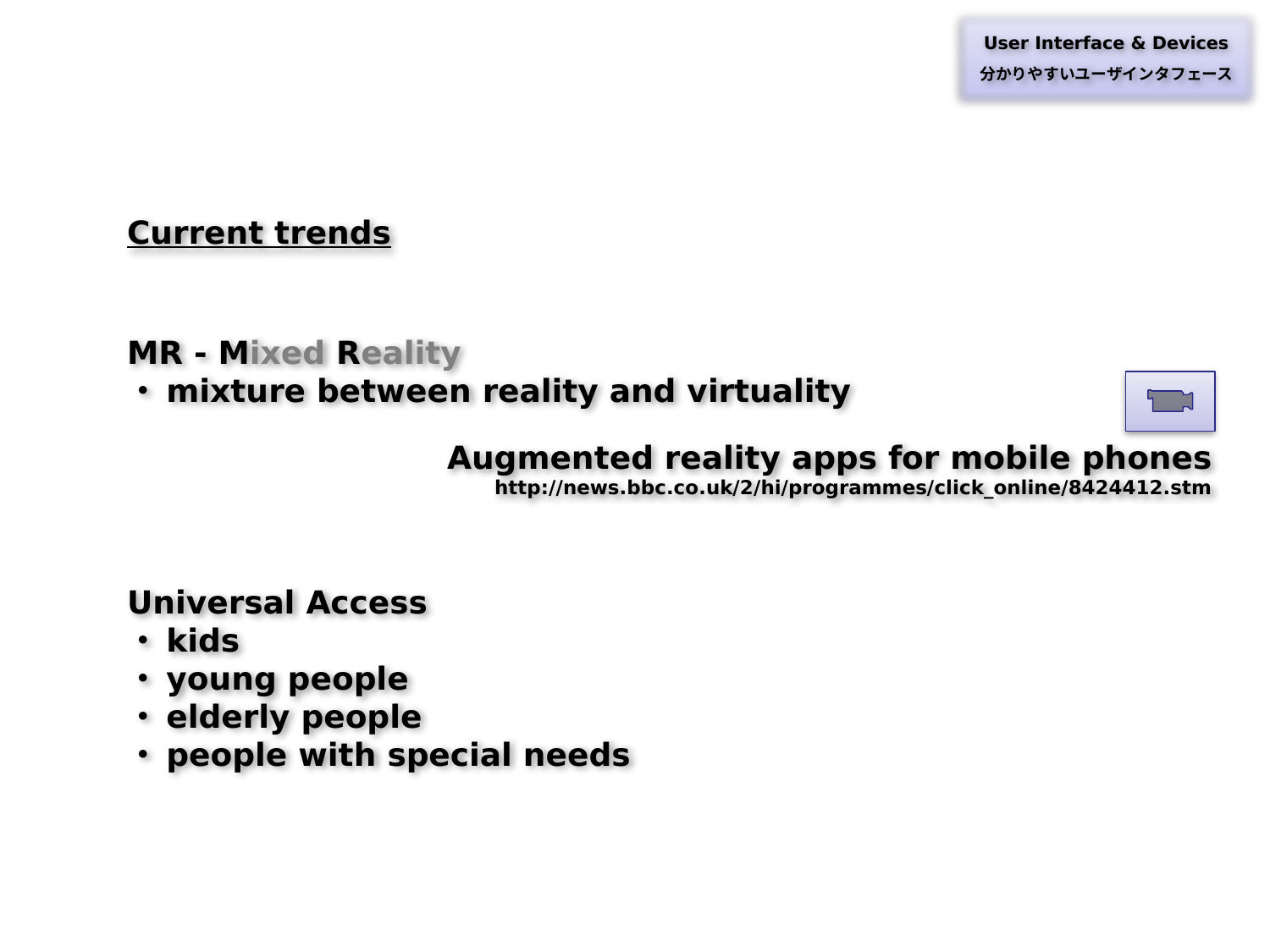

User Interface & Devices
分かりやすいユーザインタフェース
Current trends
MR - Mixed Reality
・mixture between reality and virtuality

Augmented reality apps for mobile phones
http://news.bbc.co.uk/2/hi/programmes/click_online/8424412.stm
Universal Access
・kids
・young people
・elderly people
・people with special needs